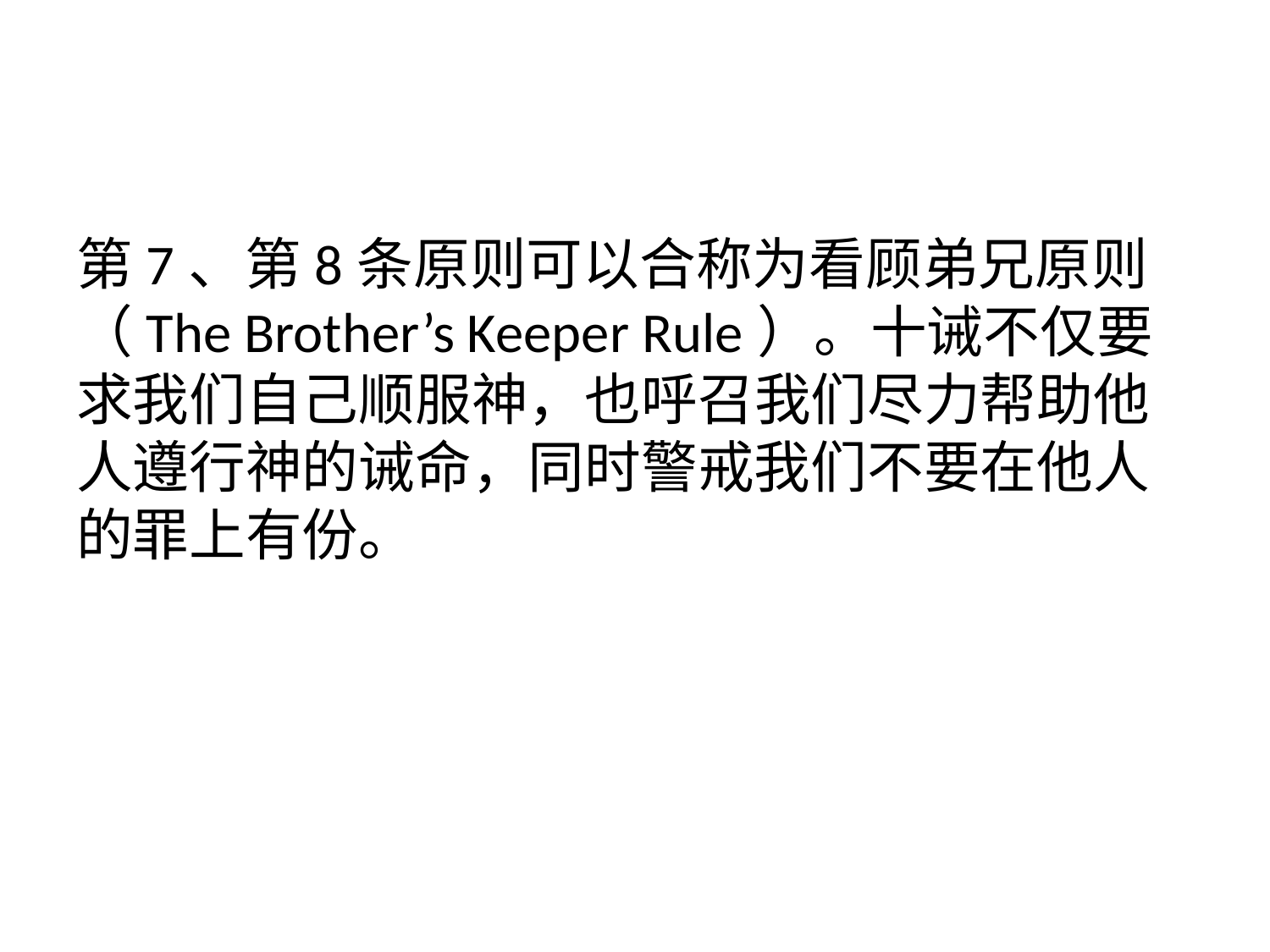

#
第7、第8条原则可以合称为看顾弟兄原则（The Brother’s Keeper Rule）。十诫不仅要求我们自己顺服神，也呼召我们尽力帮助他人遵行神的诫命，同时警戒我们不要在他人的罪上有份。